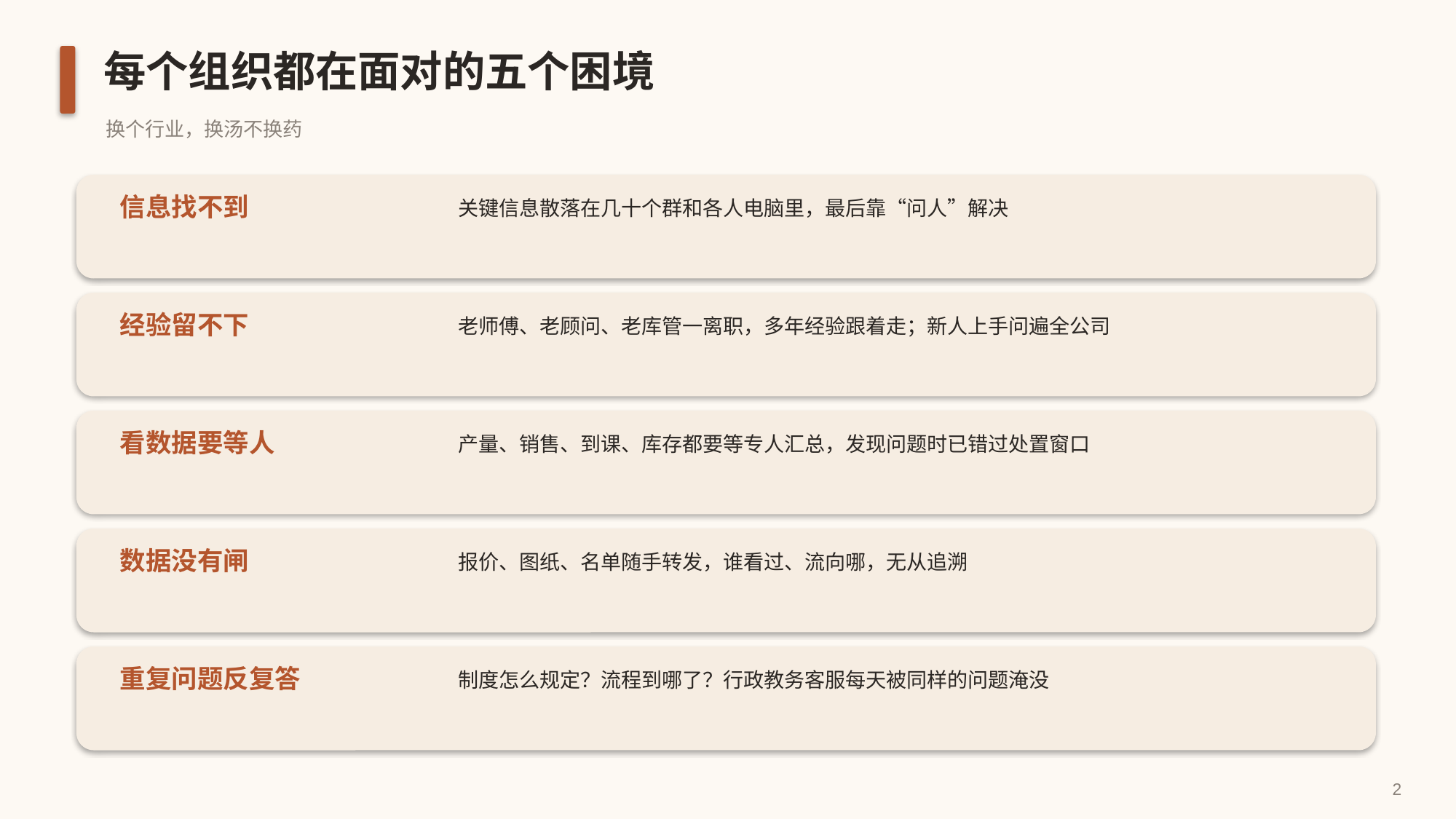

每个组织都在面对的五个困境

换个行业，换汤不换药

信息找不到
关键信息散落在几十个群和各人电脑里，最后靠“问人”解决

经验留不下
老师傅、老顾问、老库管一离职，多年经验跟着走；新人上手问遍全公司

看数据要等人
产量、销售、到课、库存都要等专人汇总，发现问题时已错过处置窗口

数据没有闸
报价、图纸、名单随手转发，谁看过、流向哪，无从追溯

重复问题反复答
制度怎么规定？流程到哪了？行政教务客服每天被同样的问题淹没
2